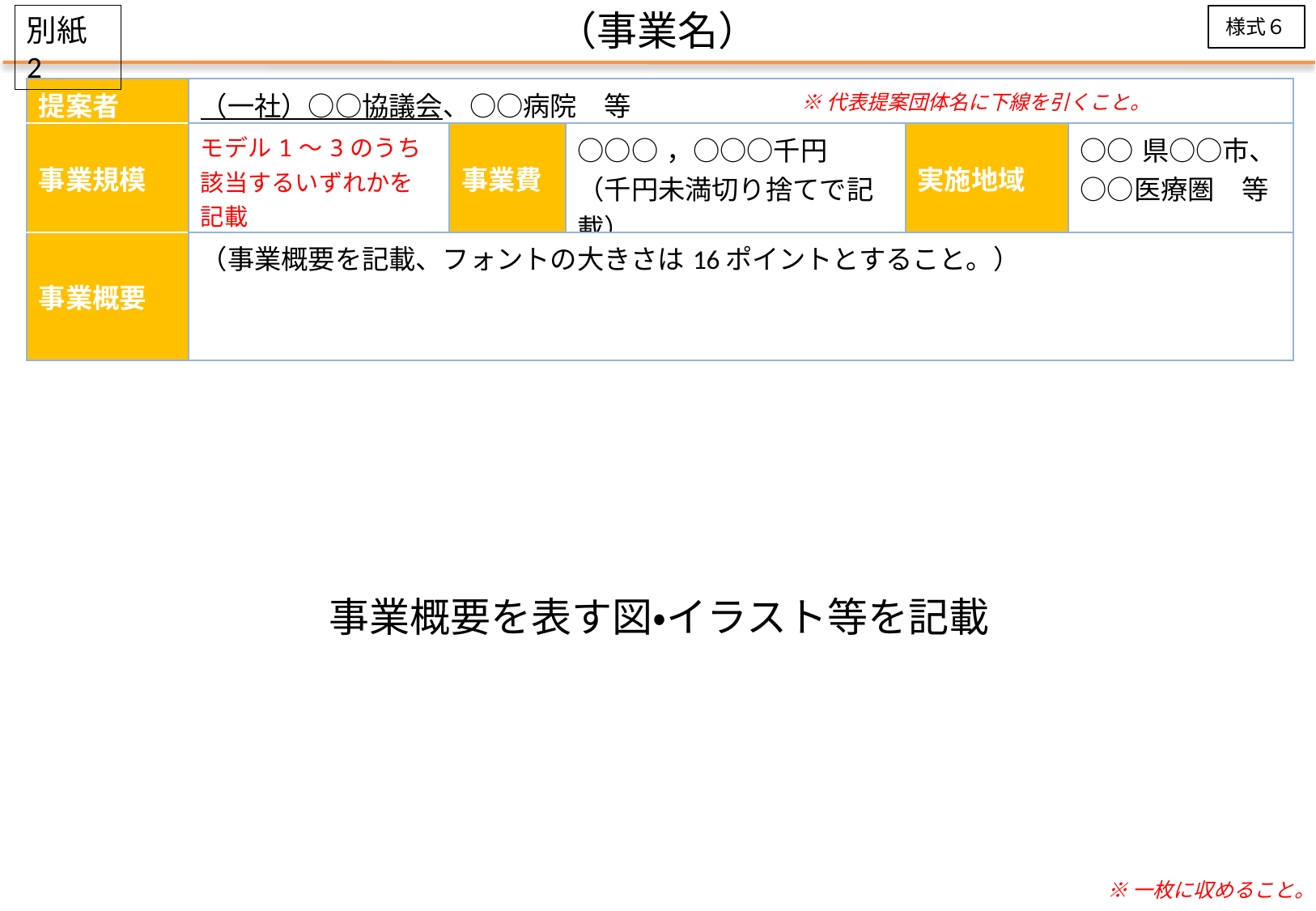

（事業名）
別紙2
様式６
| 提案者 | （一社）○○協議会、○○病院　等 |  |  |  |  |
| --- | --- | --- | --- | --- | --- |
| 事業規模 | モデル1～3のうち該当するいずれかを記載 | 事業費 | ○○○，○○○千円 （千円未満切り捨てで記載） | 実施地域 | ○○県○○市、○○医療圏　等 |
| 事業概要 | （事業概要を記載、フォントの大きさは16ポイントとすること。） |  |  |  |  |
※代表提案団体名に下線を引くこと。
事業概要を表す図・イラスト等を記載
※一枚に収めること。